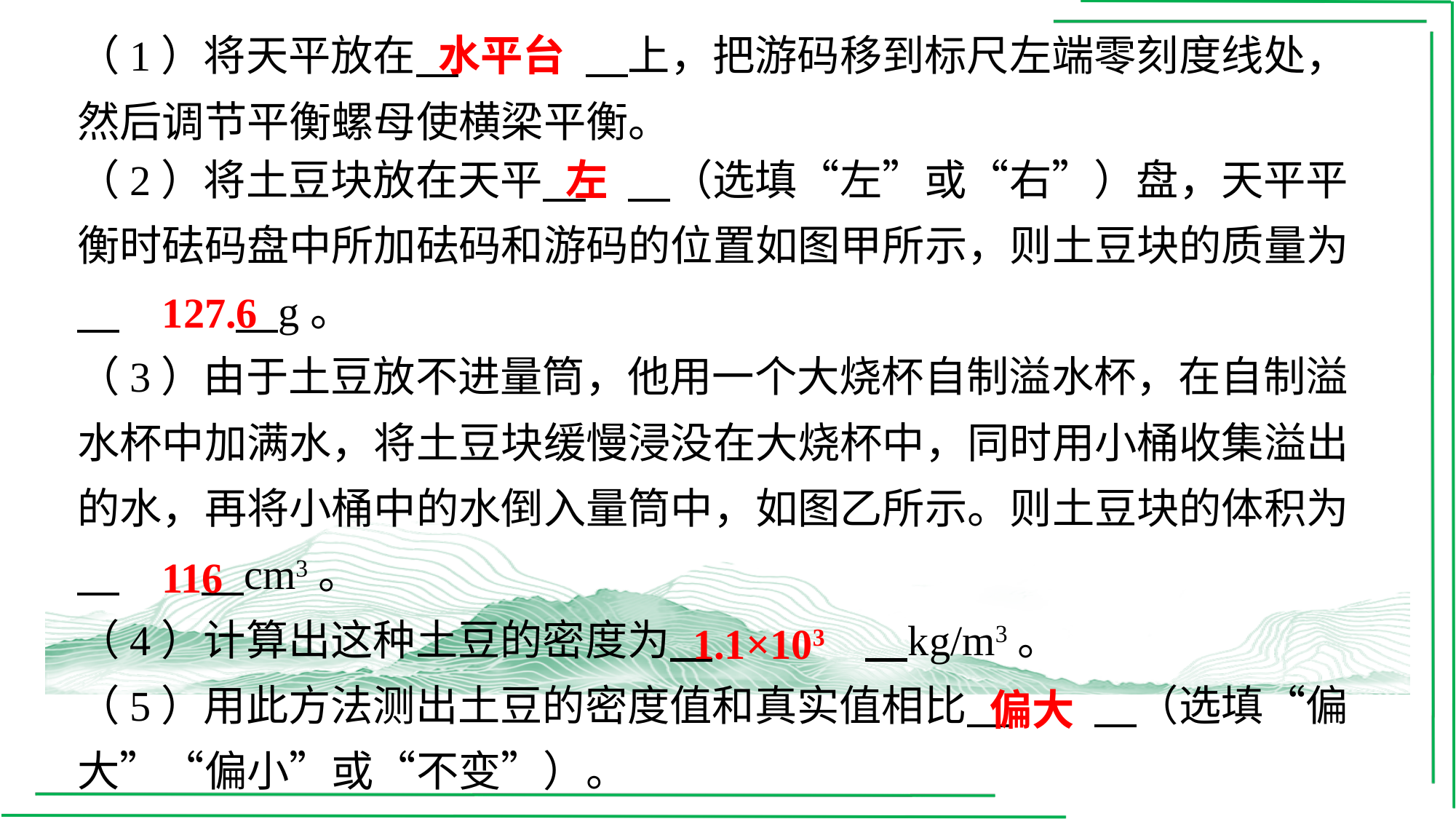

水平台
（1）将天平放在 　水平台　⁠上，把游码移到标尺左端零刻度线处，然后调节平衡螺母使横梁平衡。
左
（2）将土豆块放在天平 　左　⁠（选填“左”或“右”）盘，天平平衡时砝码盘中所加砝码和游码的位置如图甲所示，则土豆块的质量为 　127.6　⁠g。
（3）由于土豆放不进量筒，他用一个大烧杯自制溢水杯，在自制溢水杯中加满水，将土豆块缓慢浸没在大烧杯中，同时用小桶收集溢出的水，再将小桶中的水倒入量筒中，如图乙所示。则土豆块的体积为 　116　⁠cm3。
（4）计算出这种土豆的密度为 　1.1×103　⁠kg/m3。
（5）用此方法测出土豆的密度值和真实值相比 　偏大　⁠（选填“偏大”“偏小”或“不变”）。
127.6
116
1.1×103
偏大